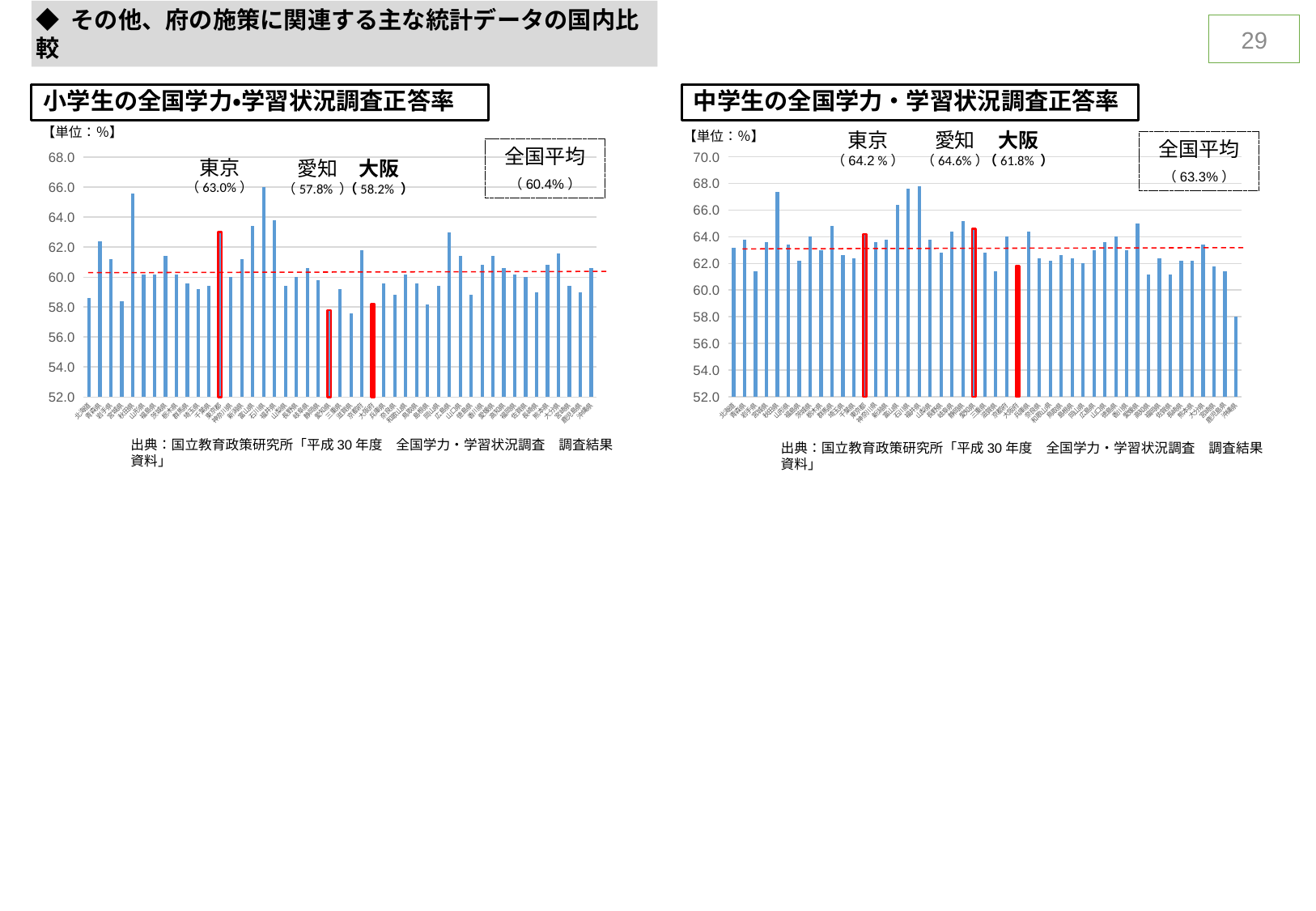

◆ その他、府の施策に関連する主な統計データの国内比較
29
小学生の全国学力・学習状況調査正答率
中学生の全国学力・学習状況調査正答率
【単位：％】
【単位：％】
大阪
（61.8% ）
愛知
（64.6%）
東京
（64.2 %）
全国平均
（63.3%）
全国平均
（60.4%）

### Chart

| Category |  |
|---|---|
| 北海道 | 63.2 |
| 青森県 | 63.8 |
| 岩手県 | 61.4 |
| 宮城県 | 63.6 |
| 秋田県 | 67.4 |
| 山形県 | 63.4 |
| 福島県 | 62.2 |
| 茨城県 | 64.0 |
| 栃木県 | 63.0 |
| 群馬県 | 64.8 |
| 埼玉県 | 62.6 |
| 千葉県 | 62.4 |
| 東京都 | 64.2 |
| 神奈川県 | 63.6 |
| 新潟県 | 63.8 |
| 富山県 | 66.4 |
| 石川県 | 67.6 |
| 福井県 | 67.8 |
| 山梨県 | 63.8 |
| 長野県 | 62.8 |
| 岐阜県 | 64.4 |
| 静岡県 | 65.2 |
| 愛知県 | 64.6 |
| 三重県 | 62.8 |
| 滋賀県 | 61.4 |
| 京都府 | 64.0 |
| 大阪府 | 61.8 |
| 兵庫県 | 64.4 |
| 奈良県 | 62.4 |
| 和歌山県 | 62.2 |
| 鳥取県 | 62.6 |
| 島根県 | 62.4 |
| 岡山県 | 62.0 |
| 広島県 | 63.0 |
| 山口県 | 63.6 |
| 徳島県 | 64.0 |
| 香川県 | 63.0 |
| 愛媛県 | 65.0 |
| 高知県 | 61.2 |
| 福岡県 | 62.4 |
| 佐賀県 | 61.2 |
| 長崎県 | 62.2 |
| 熊本県 | 62.2 |
| 大分県 | 63.4 |
| 宮崎県 | 61.8 |
| 鹿児島県 | 61.4 |
| 沖縄県 | 58.0 |

### Chart

| Category |  |
|---|---|
| 北海道 | 58.6 |
| 青森県 | 62.4 |
| 岩手県 | 61.2 |
| 宮城県 | 58.4 |
| 秋田県 | 65.6 |
| 山形県 | 60.2 |
| 福島県 | 60.2 |
| 茨城県 | 61.4 |
| 栃木県 | 60.2 |
| 群馬県 | 59.6 |
| 埼玉県 | 59.2 |
| 千葉県 | 59.4 |
| 東京都 | 63.0 |
| 神奈川県 | 60.0 |
| 新潟県 | 61.2 |
| 富山県 | 63.4 |
| 石川県 | 66.0 |
| 福井県 | 63.8 |
| 山梨県 | 59.4 |
| 長野県 | 60.0 |
| 岐阜県 | 60.6 |
| 静岡県 | 59.8 |
| 愛知県 | 57.8 |
| 三重県 | 59.2 |
| 滋賀県 | 57.6 |
| 京都府 | 61.8 |
| 大阪府 | 58.2 |
| 兵庫県 | 59.6 |
| 奈良県 | 58.8 |
| 和歌山県 | 60.2 |
| 鳥取県 | 59.6 |
| 島根県 | 58.2 |
| 岡山県 | 59.4 |
| 広島県 | 63.0 |
| 山口県 | 61.4 |
| 徳島県 | 58.8 |
| 香川県 | 60.8 |
| 愛媛県 | 61.4 |
| 高知県 | 60.6 |
| 福岡県 | 60.2 |
| 佐賀県 | 60.0 |
| 長崎県 | 59.0 |
| 熊本県 | 60.8 |
| 大分県 | 61.6 |
| 宮崎県 | 59.4 |
| 鹿児島県 | 59.0 |
| 沖縄県 | 60.6 |
東京
（63.0%）
愛知
（57.8% ）
大阪
（58.2% ）
出典：国立教育政策研究所「平成30年度　全国学力・学習状況調査　調査結果資料」
出典：国立教育政策研究所「平成30年度　全国学力・学習状況調査　調査結果資料」